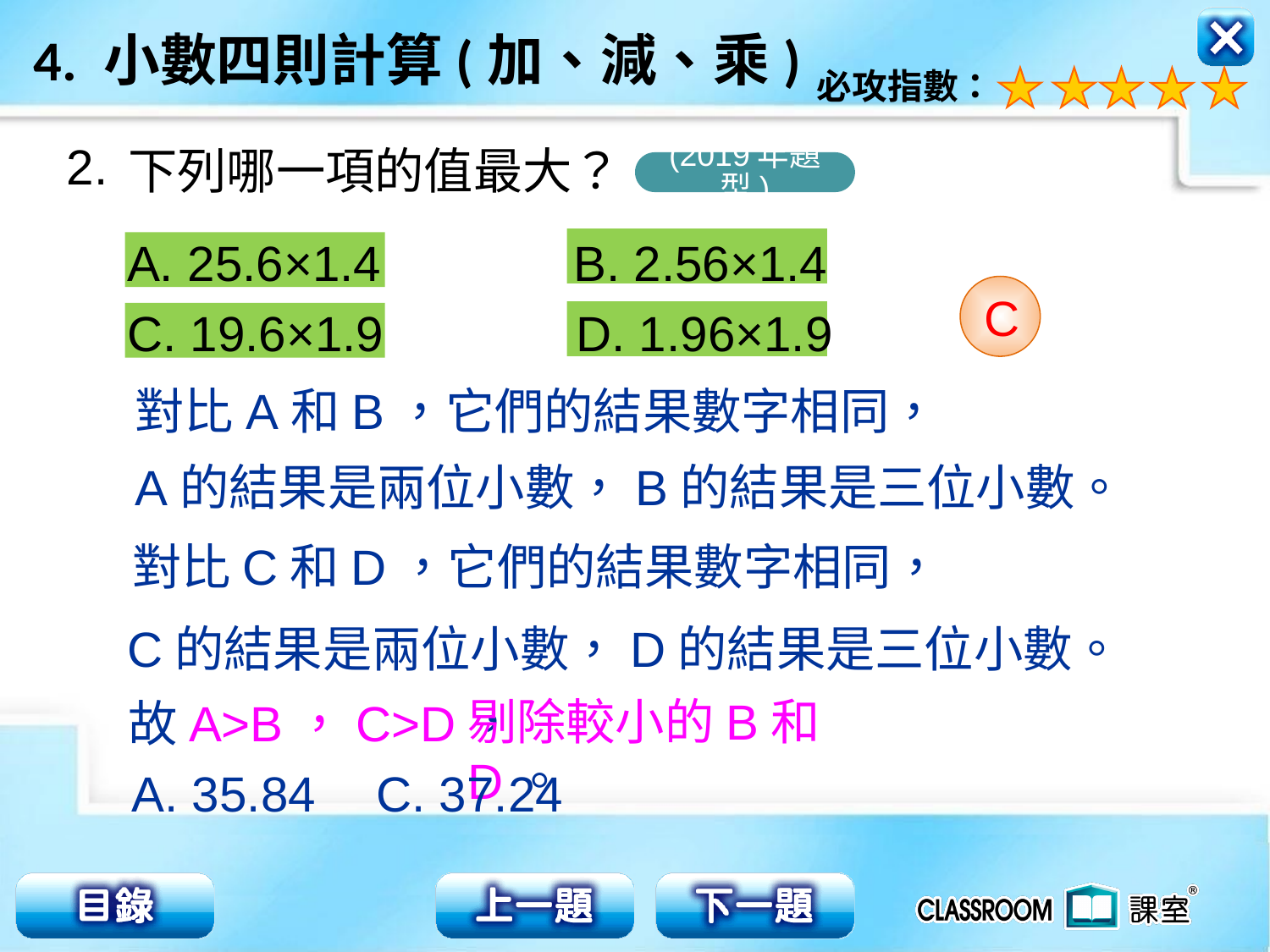

2.
下列哪一項的值最大？
(2019年題型)
A. 25.6×1.4              B. 2.56×1.4
C. 19.6×1.9              D. 1.96×1.9

C

對比A和B，它們的結果數字相同，
A的結果是兩位小數，B的結果是三位小數。
對比C和D，它們的結果數字相同，
C的結果是兩位小數，D的結果是三位小數。
剔除較小的B和D。
故A>B，C>D，
A. 35.84
C. 37.24